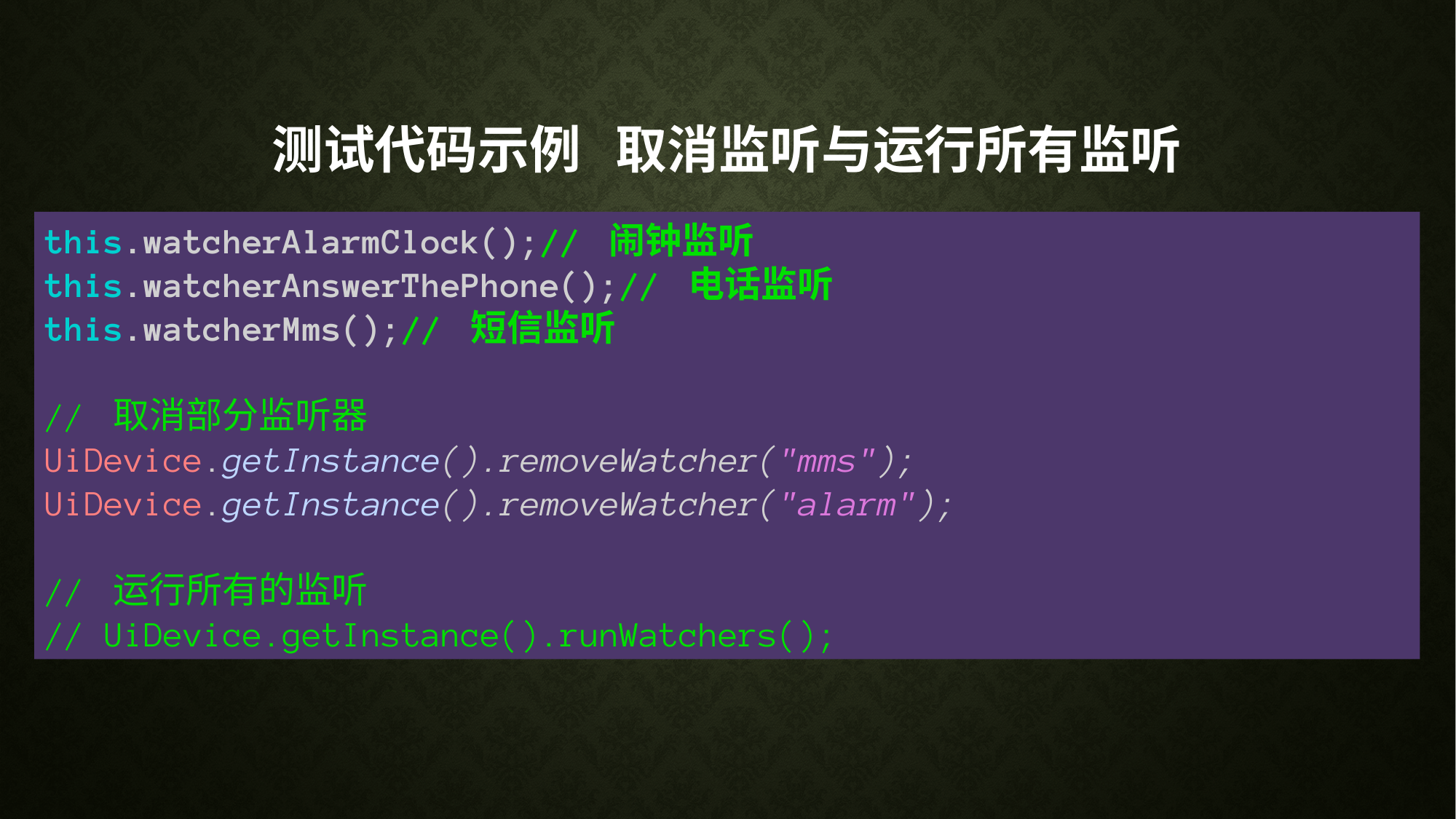

# 测试代码示例   取消监听与运行所有监听
this.watcherAlarmClock();// 闹钟监听
this.watcherAnswerThePhone();// 电话监听
this.watcherMms();// 短信监听

// 取消部分监听器
UiDevice.getInstance().removeWatcher("mms");
UiDevice.getInstance().removeWatcher("alarm");

// 运行所有的监听
// UiDevice.getInstance().runWatchers();